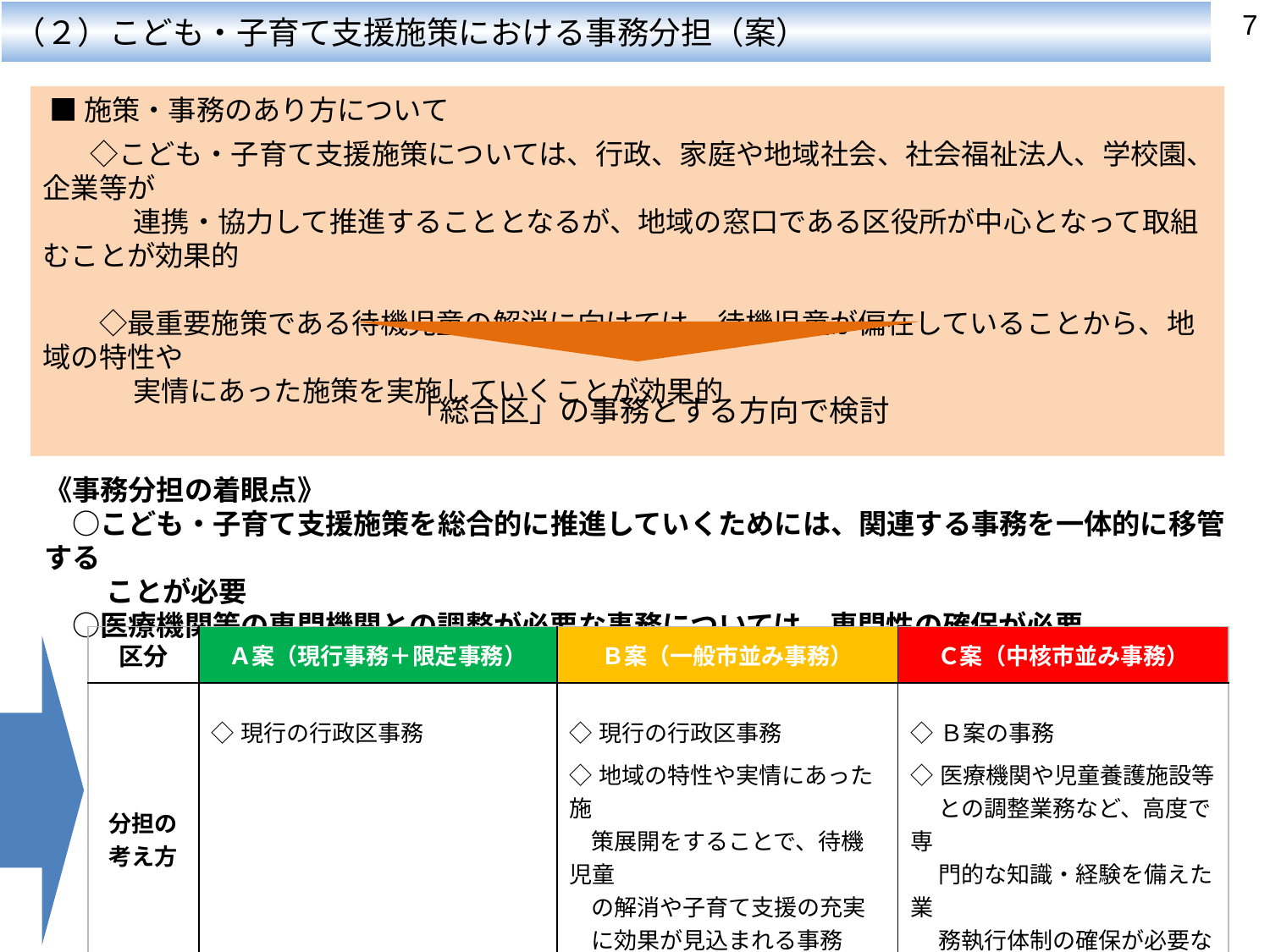

7
（２）こども・子育て支援施策における事務分担（案）
 ■施策・事務のあり方について

 　 ◇こども・子育て支援施策については、行政、家庭や地域社会、社会福祉法人、学校園、企業等が
　　 　連携・協力して推進することとなるが、地域の窓口である区役所が中心となって取組むことが効果的

　　◇最重要施策である待機児童の解消に向けては、待機児童が偏在していることから、地域の特性や
　　　 実情にあった施策を実施していくことが効果的

　「総合区」の事務とする方向で検討
《事務分担の着眼点》
　○こども・子育て支援施策を総合的に推進していくためには、関連する事務を一体的に移管する
　　 ことが必要
　○医療機関等の専門機関との調整が必要な事務については、専門性の確保が必要
| 区分 | Ａ案（現行事務＋限定事務） | Ｂ案（一般市並み事務） | Ｃ案（中核市並み事務） |
| --- | --- | --- | --- |
| 分担の考え方 | ◇現行の行政区事務 | ◇現行の行政区事務 ◇地域の特性や実情にあった施 策展開をすることで、待機児童 の解消や子育て支援の充実 に効果が見込まれる事務 | ◇Ｂ案の事務 ◇医療機関や児童養護施設等 　 との調整業務など、高度で専 　 門的な知識・経験を備えた業 　 務執行体制の確保が必要な 　 事務 |